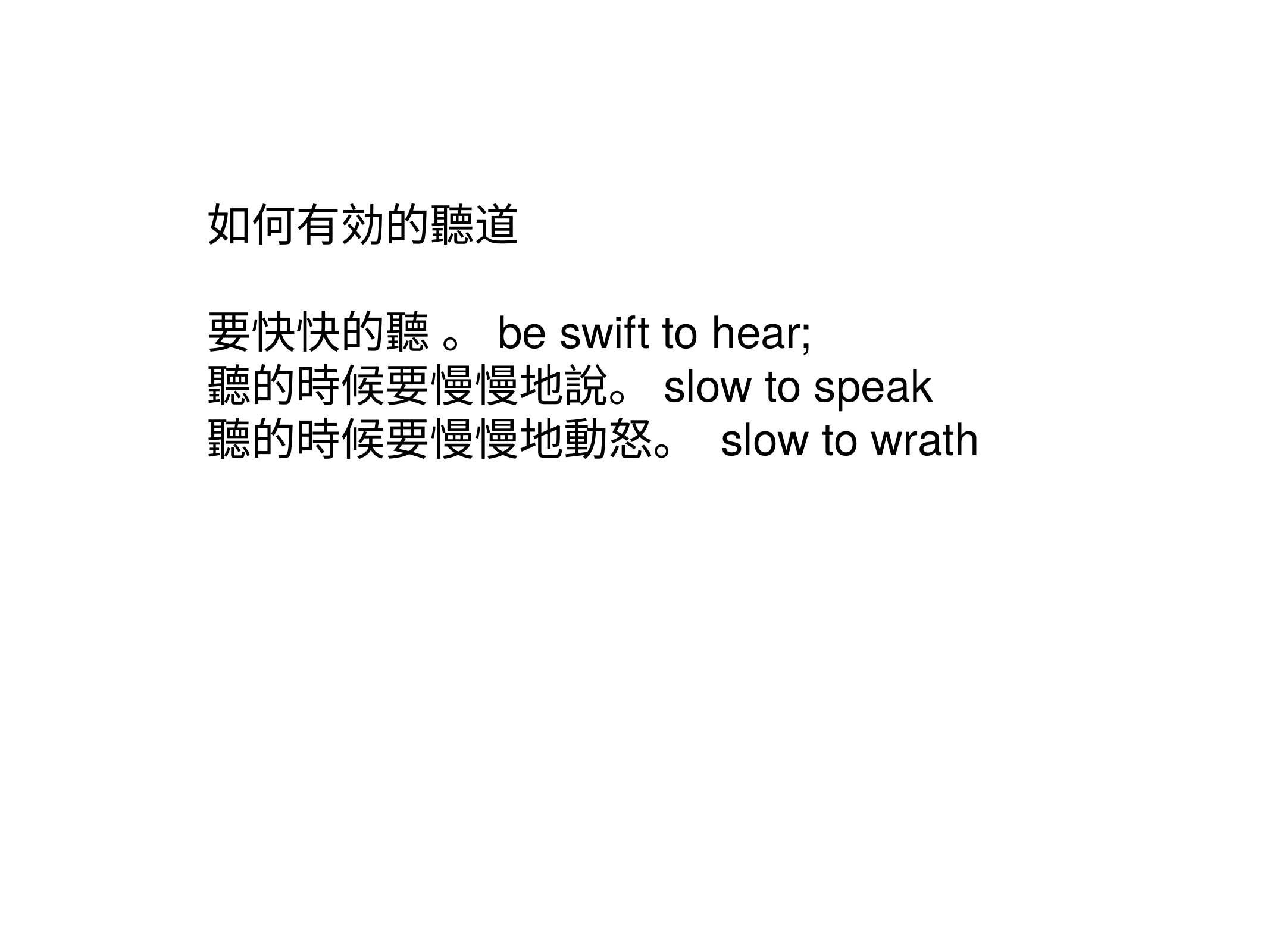

如何有効的聽道

要快快的聽 。be swift to hear;
聽的時候要慢慢地說。slow to speak
聽的時候要慢慢地動怒。 slow to wrath